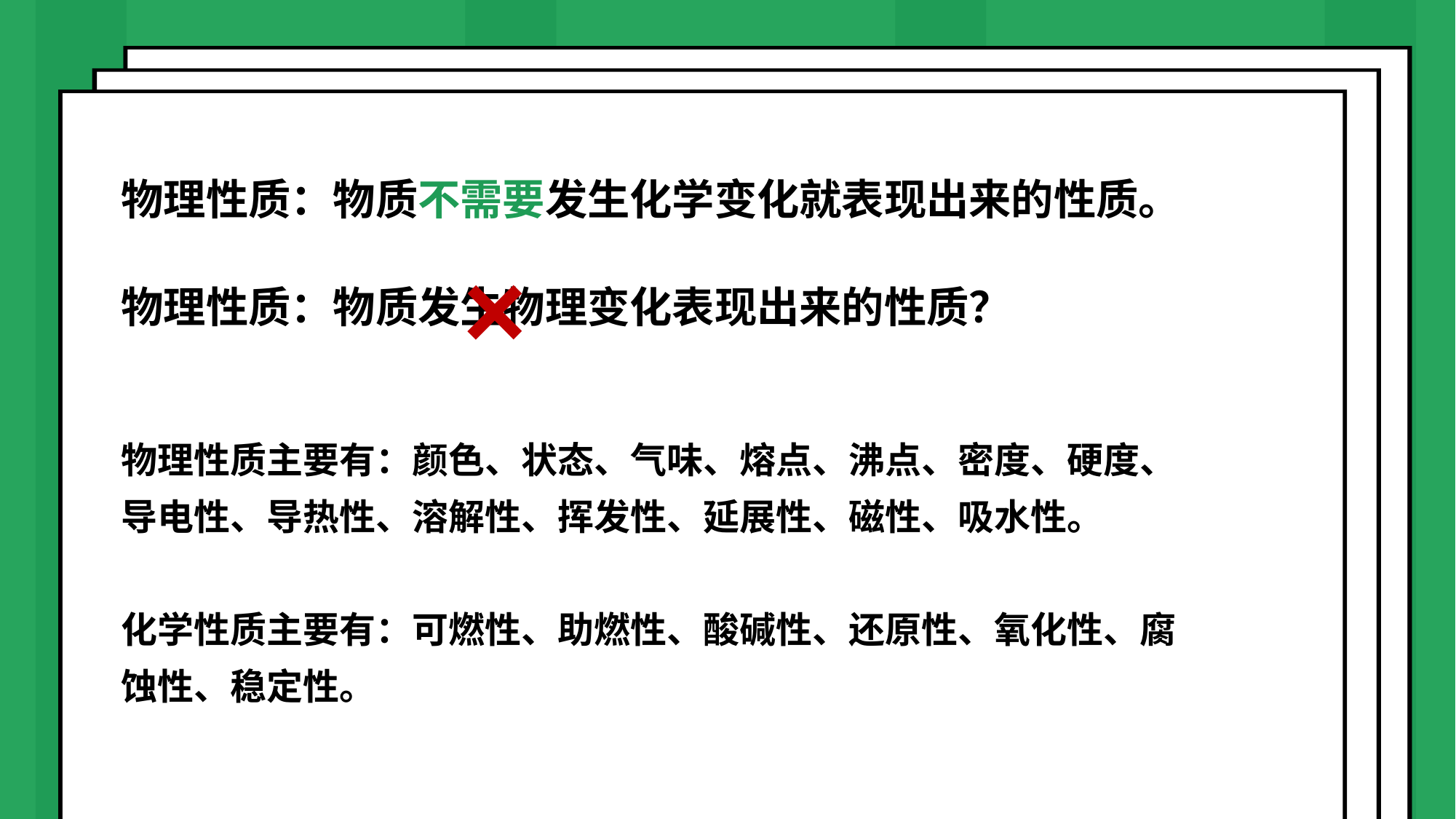

物理性质：物质不需要发生化学变化就表现出来的性质。
×
物理性质：物质发生物理变化表现出来的性质？
物理性质主要有：颜色、状态、气味、熔点、沸点、密度、硬度、导电性、导热性、溶解性、挥发性、延展性、磁性、吸水性。

化学性质主要有：可燃性、助燃性、酸碱性、还原性、氧化性、腐蚀性、稳定性。